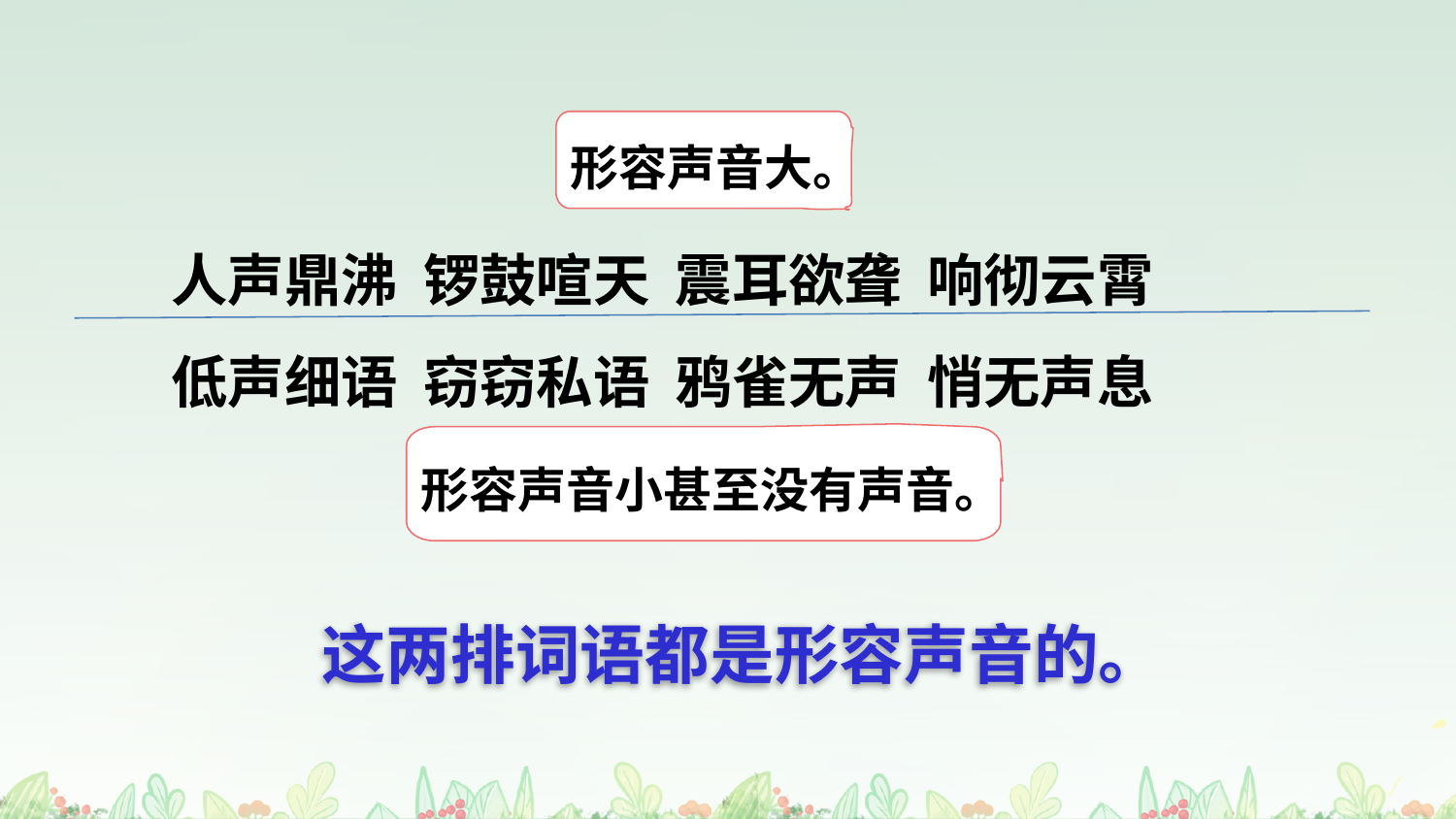

形容声音大。
人声鼎沸  锣鼓喧天  震耳欲聋  响彻云霄
低声细语  窃窃私语  鸦雀无声  悄无声息
形容声音小甚至没有声音。
这两排词语都是形容声音的。